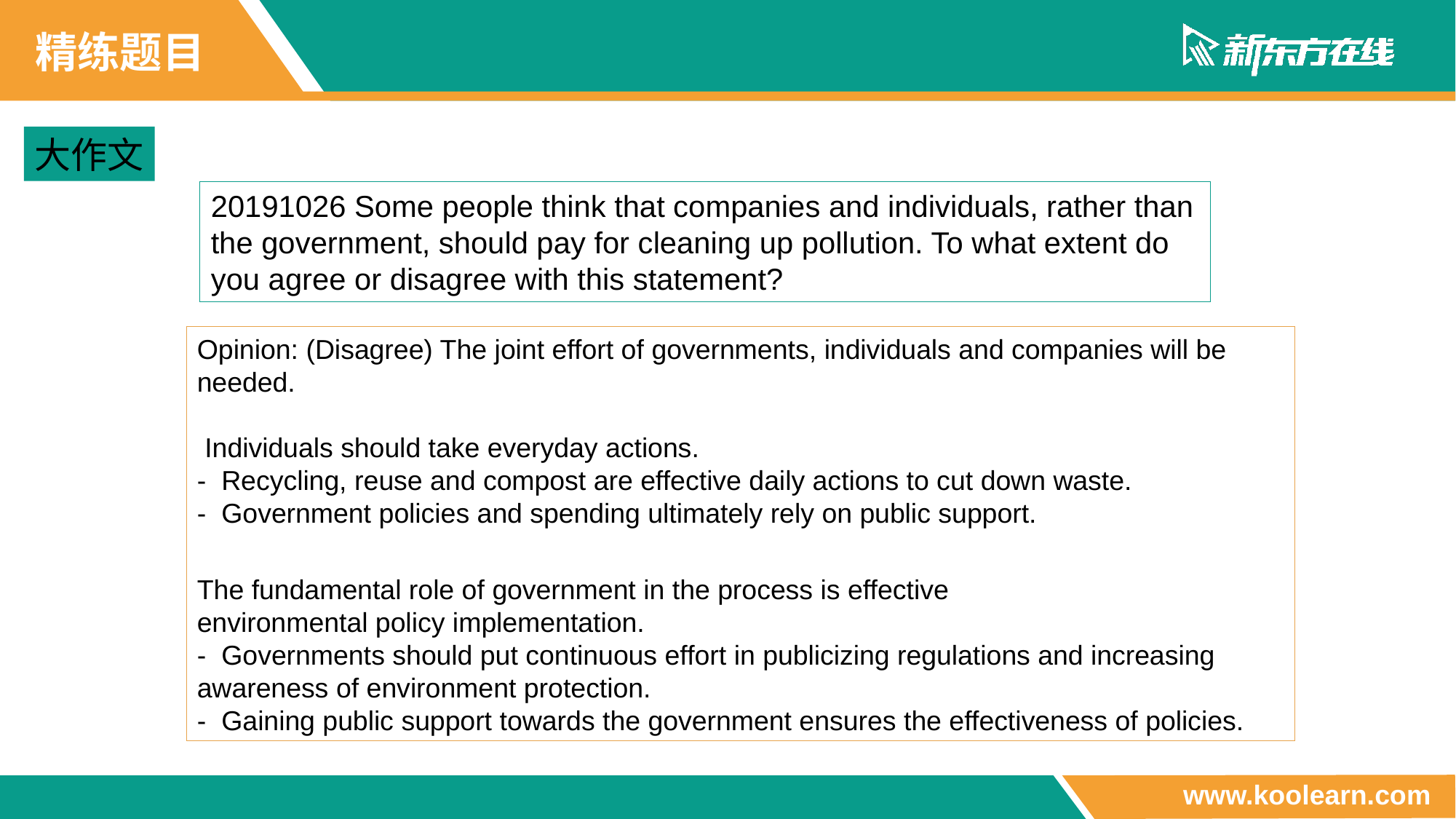

精练题目
大作文
20191026 Some people think that companies and individuals, rather than the government, should pay for cleaning up pollution. To what extent do you agree or disagree with this statement?
Opinion: (Disagree) The joint effort of governments, individuals and companies will be needed.

 Individuals should take everyday actions.
-  Recycling, reuse and compost are effective daily actions to cut down waste.
-  Government policies and spending ultimately rely on public support.

The fundamental role of government in the process is effective
environmental policy implementation.
-  Governments should put continuous effort in publicizing regulations and increasing awareness of environment protection.
-  Gaining public support towards the government ensures the effectiveness of policies.